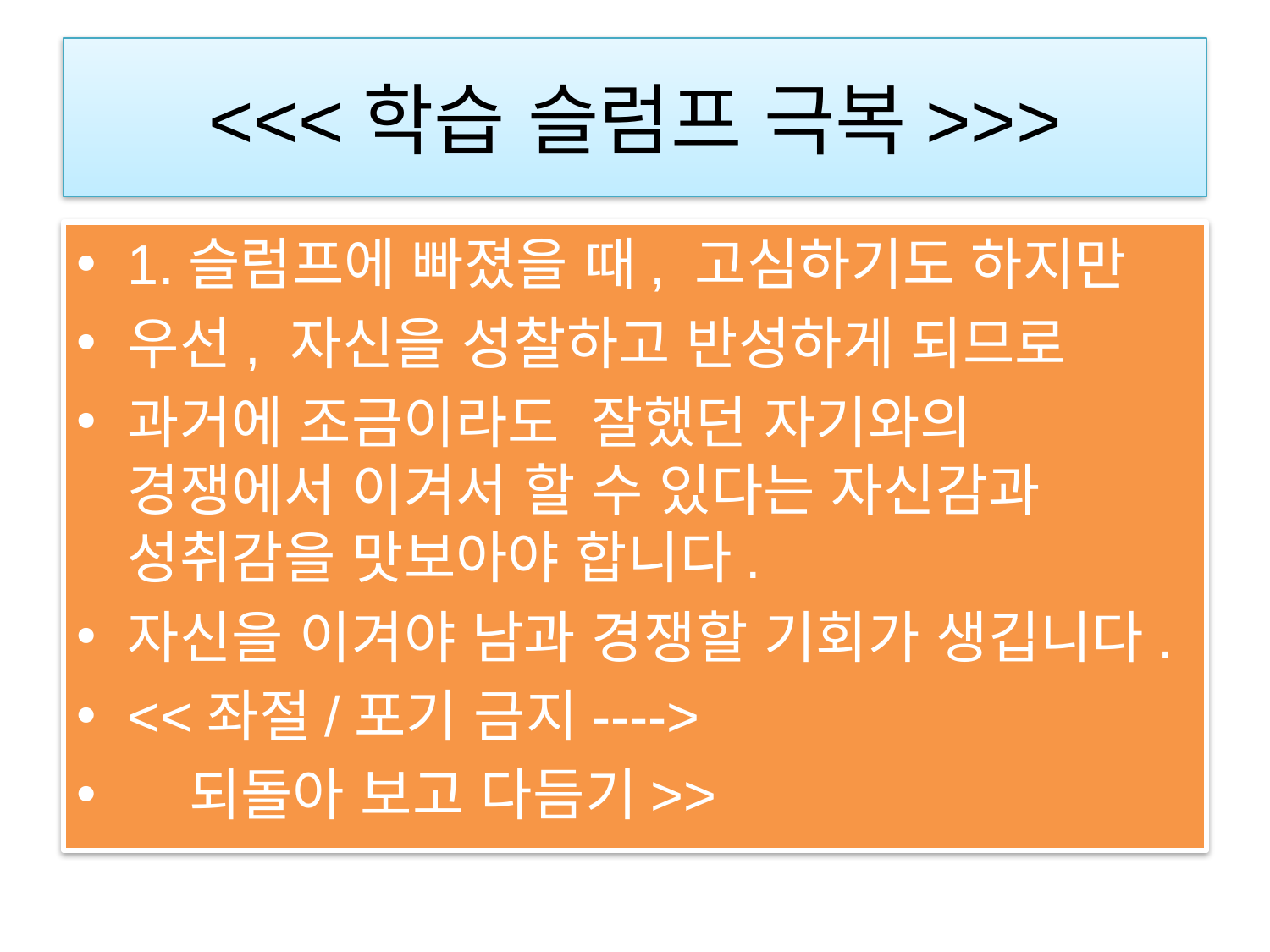

# <<<학습 슬럼프 극복>>>
1.슬럼프에 빠졌을 때, 고심하기도 하지만
우선, 자신을 성찰하고 반성하게 되므로
과거에 조금이라도  잘했던 자기와의 경쟁에서 이겨서 할 수 있다는 자신감과 성취감을 맛보아야 합니다.
자신을 이겨야 남과 경쟁할 기회가 생깁니다.
<<좌절/포기 금지---->
   되돌아 보고 다듬기>>